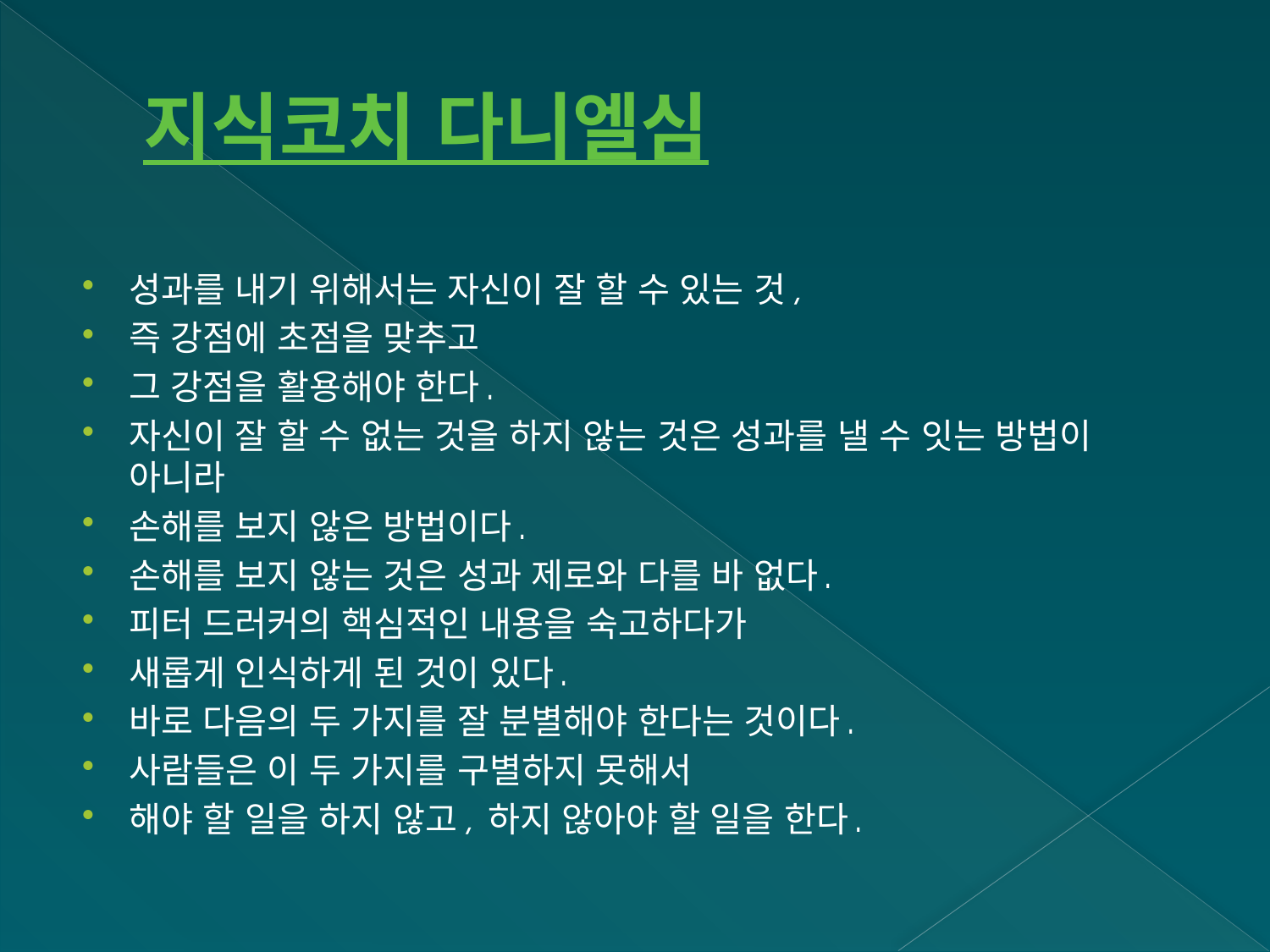

# 지식코치 다니엘심
성과를 내기 위해서는 자신이 잘 할 수 있는 것,
즉 강점에 초점을 맞추고
그 강점을 활용해야 한다.
자신이 잘 할 수 없는 것을 하지 않는 것은 성과를 낼 수 잇는 방법이 아니라
손해를 보지 않은 방법이다.
손해를 보지 않는 것은 성과 제로와 다를 바 없다.
피터 드러커의 핵심적인 내용을 숙고하다가
새롭게 인식하게 된 것이 있다.
바로 다음의 두 가지를 잘 분별해야 한다는 것이다.
사람들은 이 두 가지를 구별하지 못해서
해야 할 일을 하지 않고, 하지 않아야 할 일을 한다.